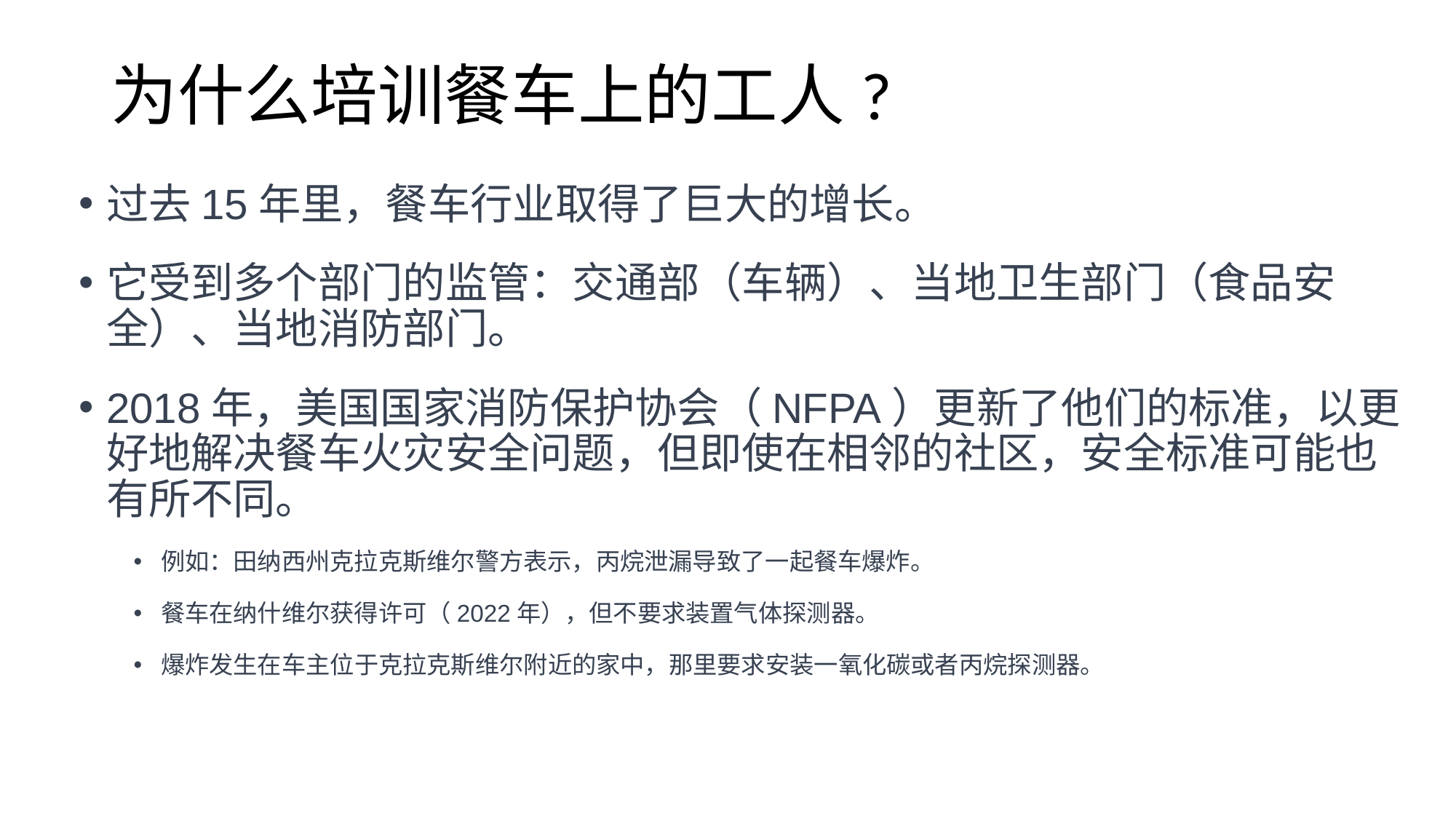

# 为什么培训餐车上的工人?
过去15年里，餐车行业取得了巨大的增长。
它受到多个部门的监管：交通部（车辆）、当地卫生部门（食品安全）、当地消防部门。
2018年，美国国家消防保护协会（NFPA）更新了他们的标准，以更好地解决餐车火灾安全问题，但即使在相邻的社区，安全标准可能也有所不同。
例如：田纳西州克拉克斯维尔警方表示，丙烷泄漏导致了一起餐车爆炸。
餐车在纳什维尔获得许可（2022年），但不要求装置气体探测器。
爆炸发生在车主位于克拉克斯维尔附近的家中，那里要求安装一氧化碳或者丙烷探测器。